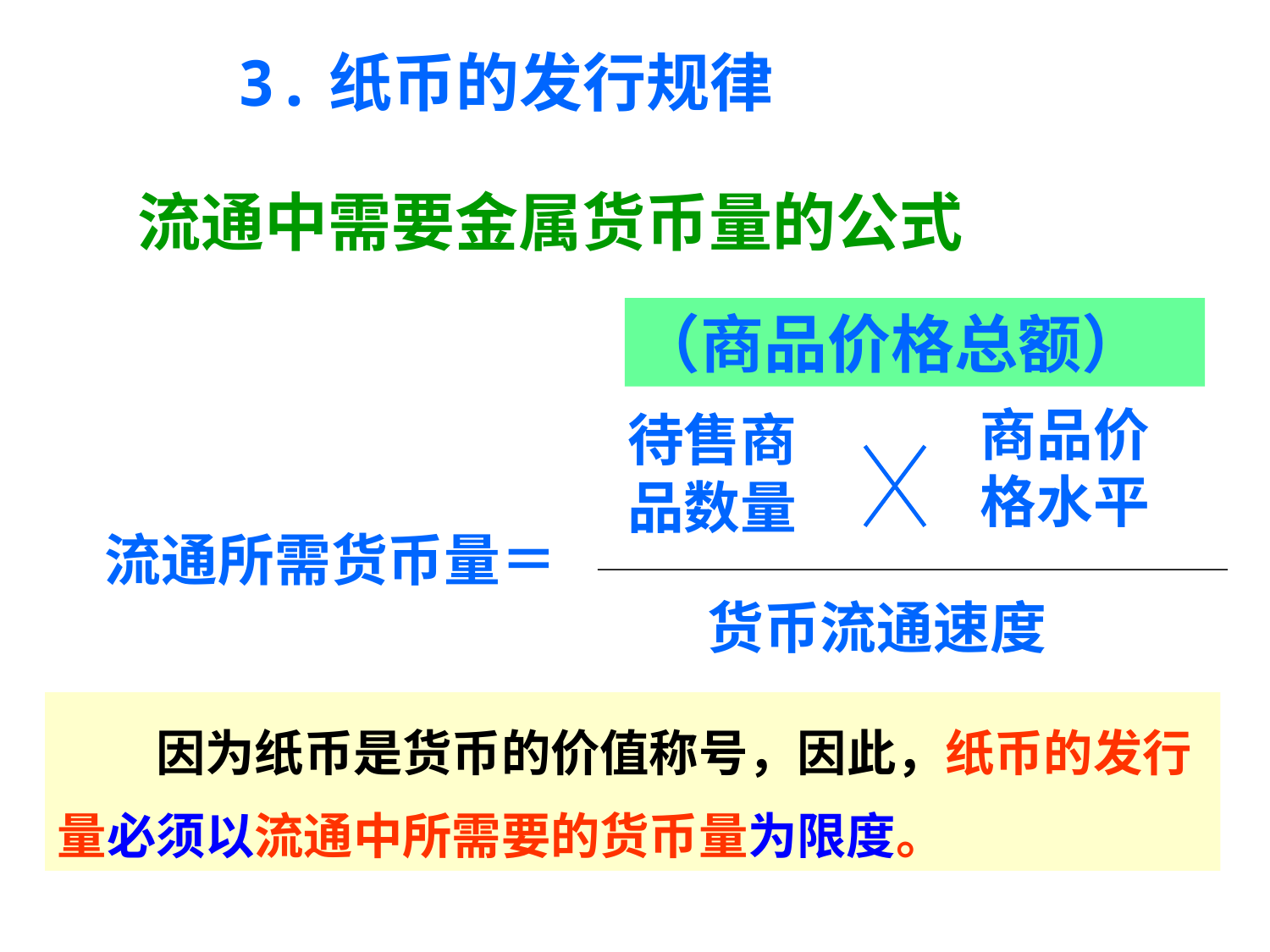

3.纸币的发行规律
流通中需要金属货币量的公式
（商品价格总额）
商品价格水平
待售商品数量

流通所需货币量＝

货币流通速度
　　因为纸币是货币的价值称号，因此，纸币的发行量必须以流通中所需要的货币量为限度。